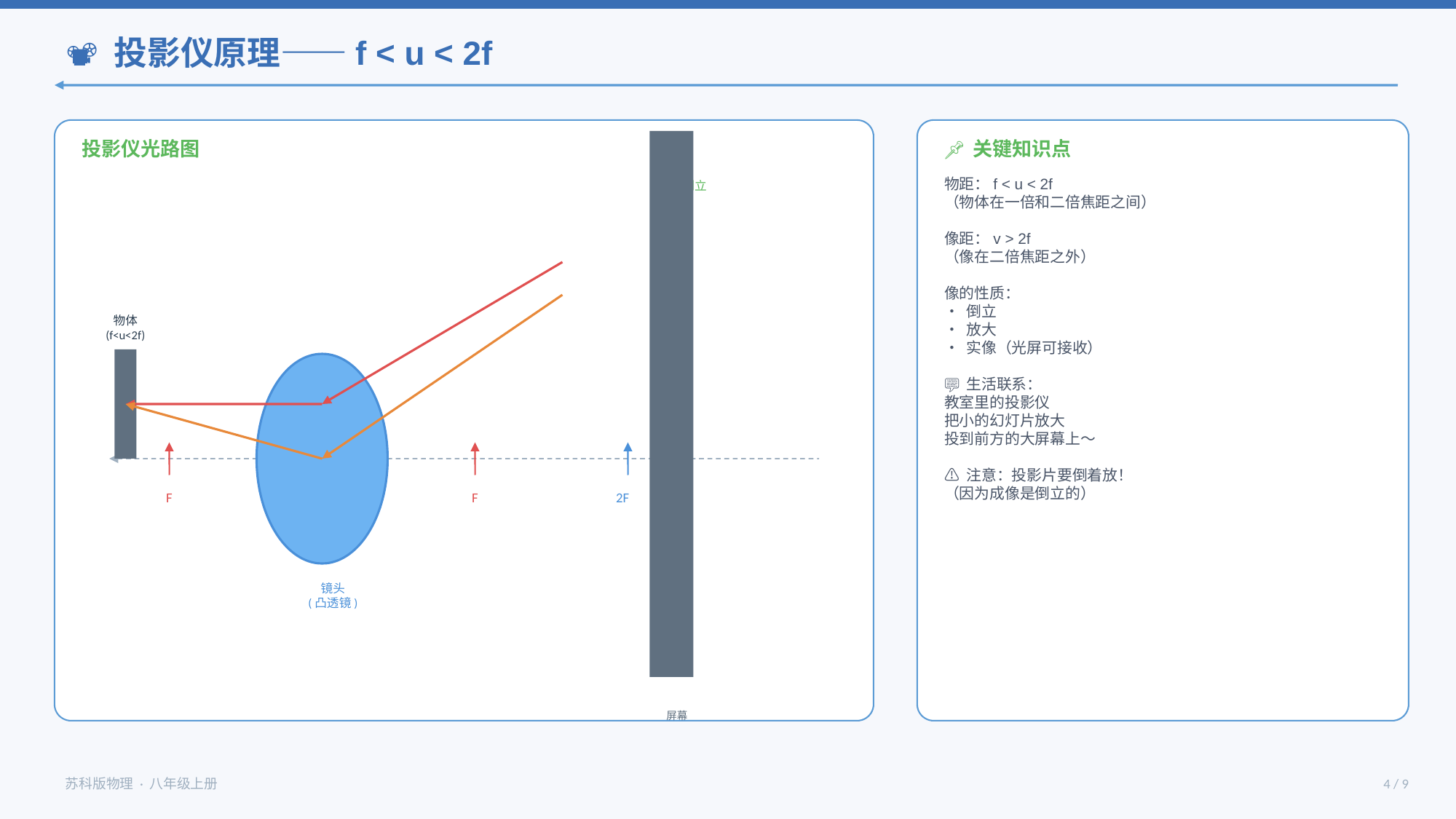

📽️ 投影仪原理——f < u < 2f

投影仪光路图
📌 关键知识点

像
放大倒立
v>2f
物距：f < u < 2f
（物体在一倍和二倍焦距之间）

像距：v > 2f
（像在二倍焦距之外）

像的性质：
• 倒立
• 放大
• 实像（光屏可接收）

💬 生活联系：
教室里的投影仪
把小的幻灯片放大
投到前方的大屏幕上～

⚠️ 注意：投影片要倒着放！
（因为成像是倒立的）

物体
(f<u<2f)

F
F
2F
镜头
(凸透镜)
屏幕
苏科版物理 · 八年级上册
4 / 9